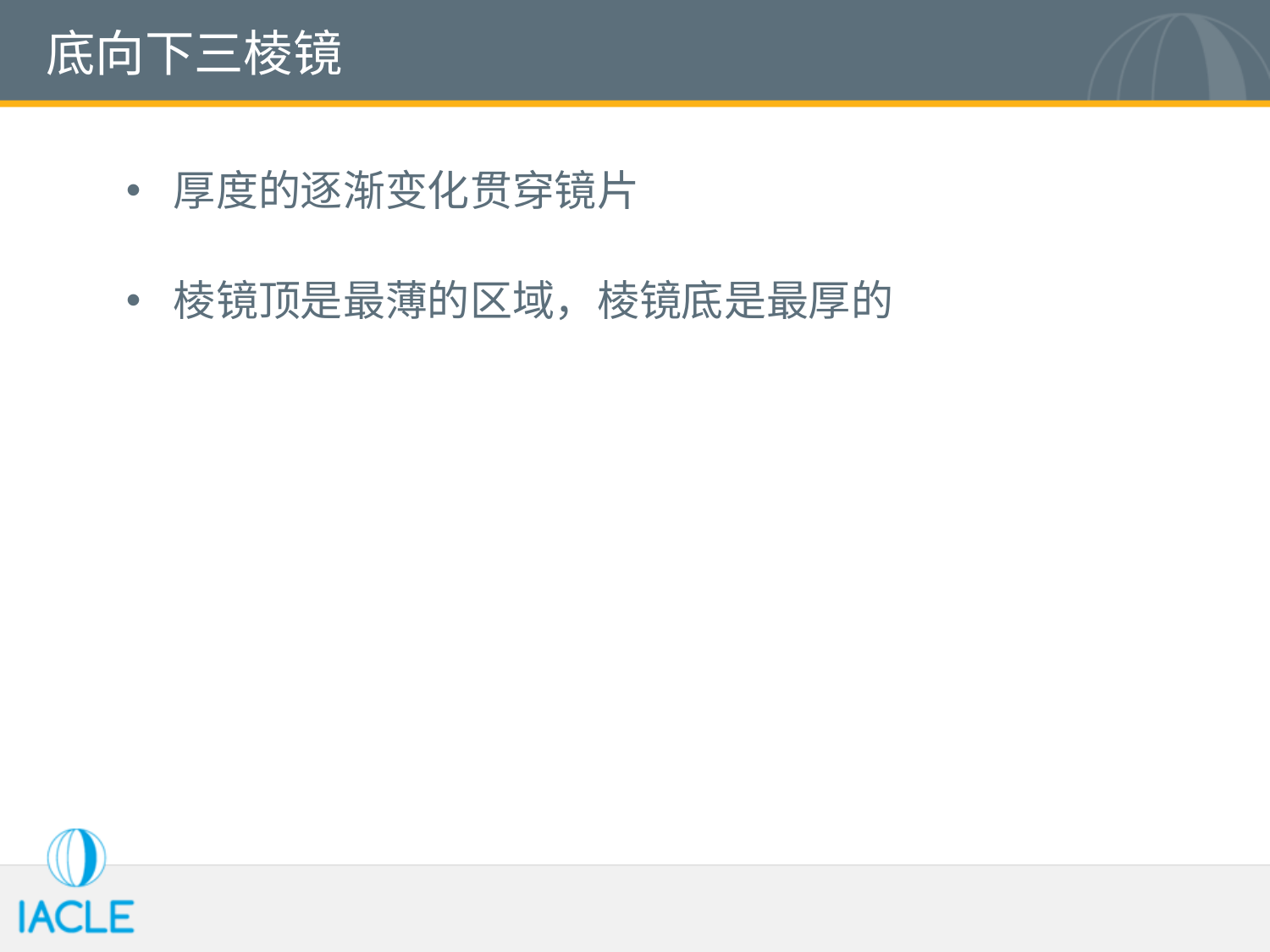

# 底向下三棱镜
厚度的逐渐变化贯穿镜片
棱镜顶是最薄的区域，棱镜底是最厚的